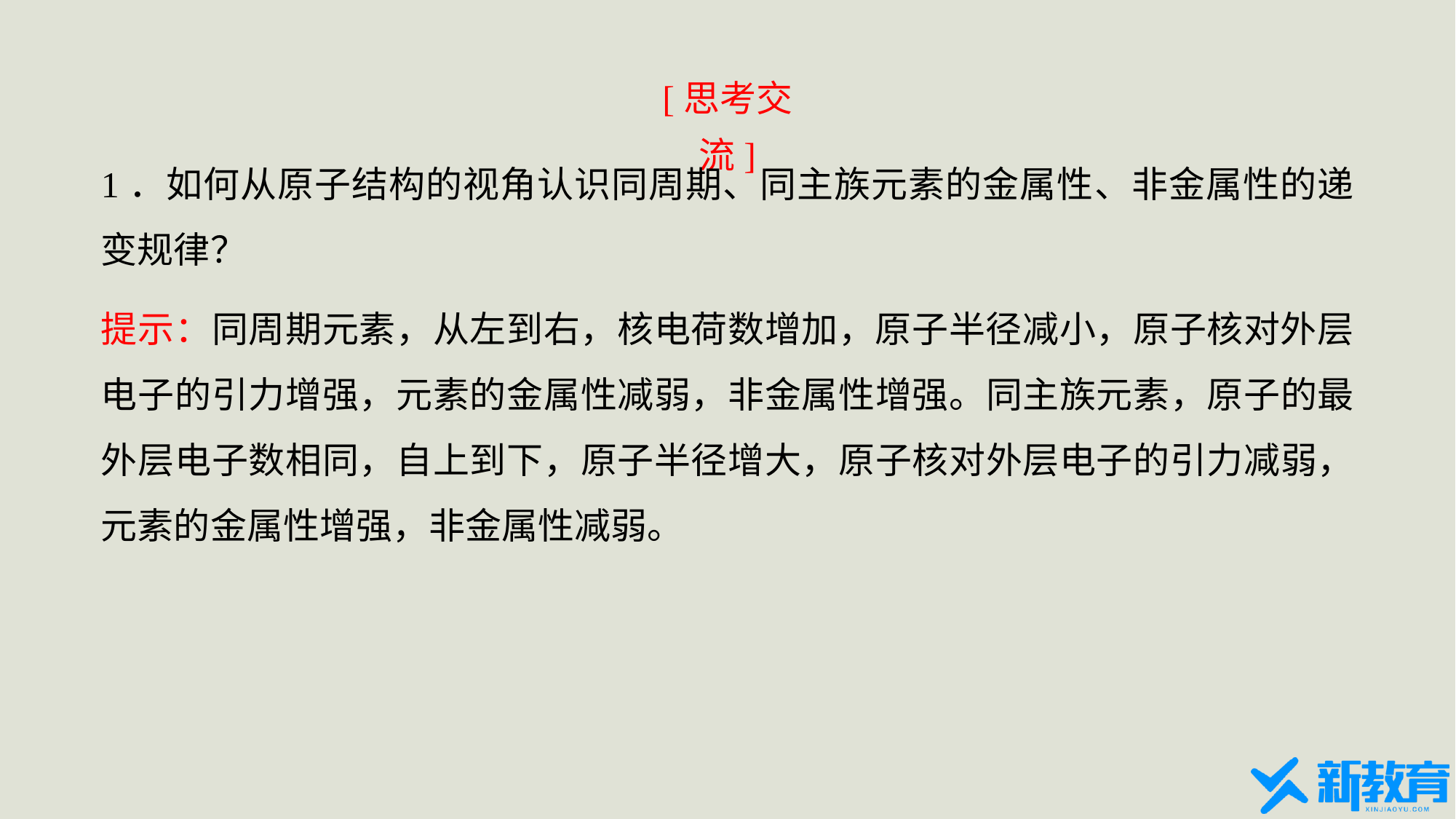

[思考交流]
1．如何从原子结构的视角认识同周期、同主族元素的金属性、非金属性的递变规律？
提示：同周期元素，从左到右，核电荷数增加，原子半径减小，原子核对外层电子的引力增强，元素的金属性减弱，非金属性增强。同主族元素，原子的最外层电子数相同，自上到下，原子半径增大，原子核对外层电子的引力减弱，元素的金属性增强，非金属性减弱。